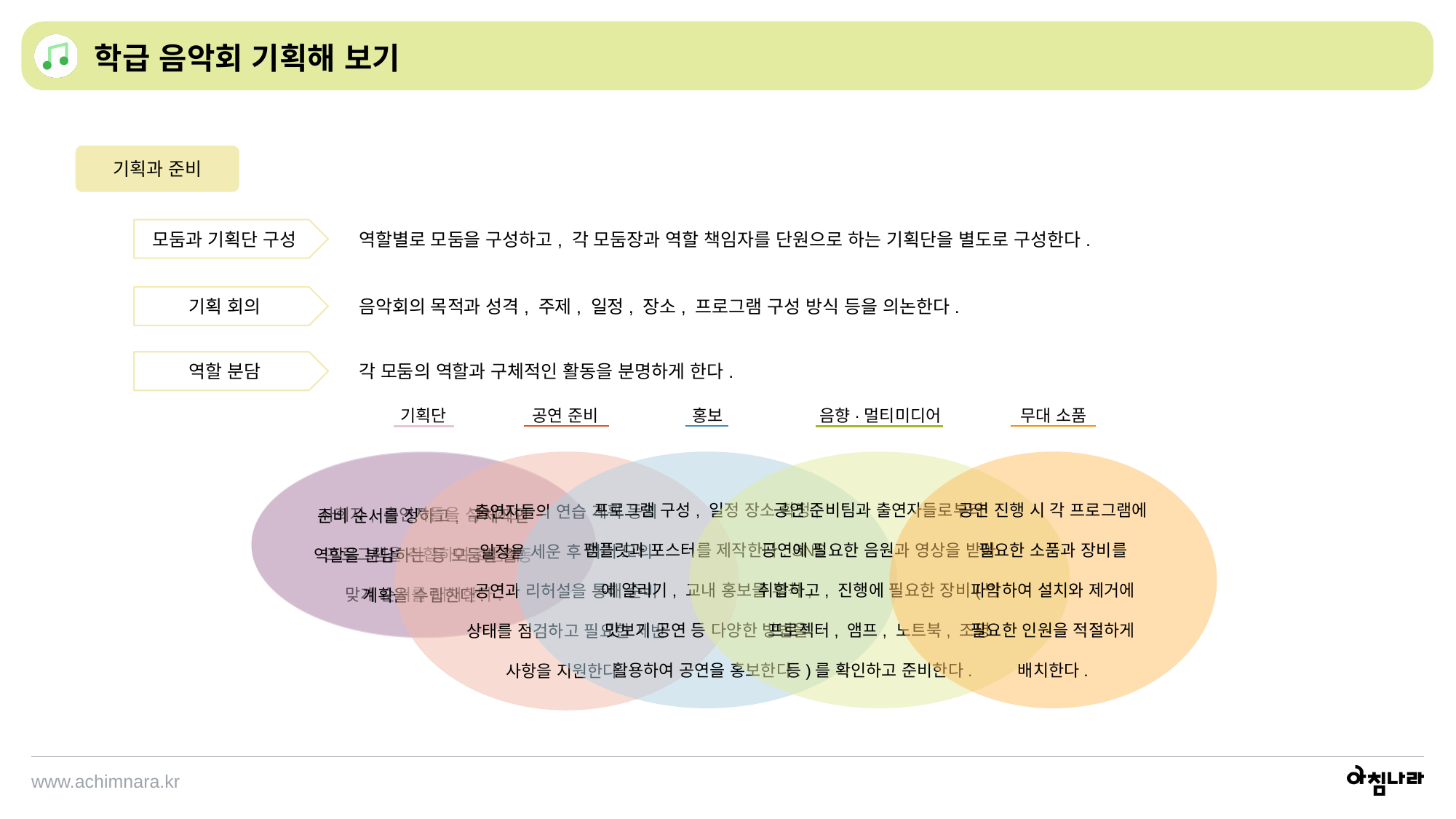

학급 음악회 기획해 보기
기획과 준비

모둠과 기획단 구성
역할별로 모둠을 구성하고, 각 모둠장과 역할 책임자를 단원으로 하는 기획단을 별도로 구성한다.

기획 회의
음악회의 목적과 성격, 주제, 일정, 장소, 프로그램 구성 방식 등을 의논한다.

역할 분담
각 모둠의 역할과 구체적인 활동을 분명하게 한다.
기획단
공연 준비
홍보
음향·멀티미디어
무대 소품
사회자, 출연자들을 섭외하고 프로그램을 취합하여 흐름에 맞게 순서를 배치한다.
출연자들의 연습 계획 등의 일정을 세운 후 여러 모의 공연과 리허설을 통해 준비 상태를 점검하고 필요한 제반 사항을 지원한다.
프로그램 구성, 일정 장소 확정, 팸플릿과 포스터를 제작한다. SNS에 알리기, 교내 홍보물 부착, 맛보기 공연 등 다양한 방법을 활용하여 공연을 홍보한다.
공연 준비팀과 출연자들로부터 공연에 필요한 음원과 영상을 받아 취합하고, 진행에 필요한 장비(빔 프로젝터, 앰프, 노트북, 조명 등)를 확인하고 준비한다.
공연 진행 시 각 프로그램에 필요한 소품과 장비를 파악하여 설치와 제거에 필요한 인원을 적절하게 배치한다.
준비 순서를 정하고, 구체적인 역할을 분담하는 등 모둠별 활동 계획을 수립한다.